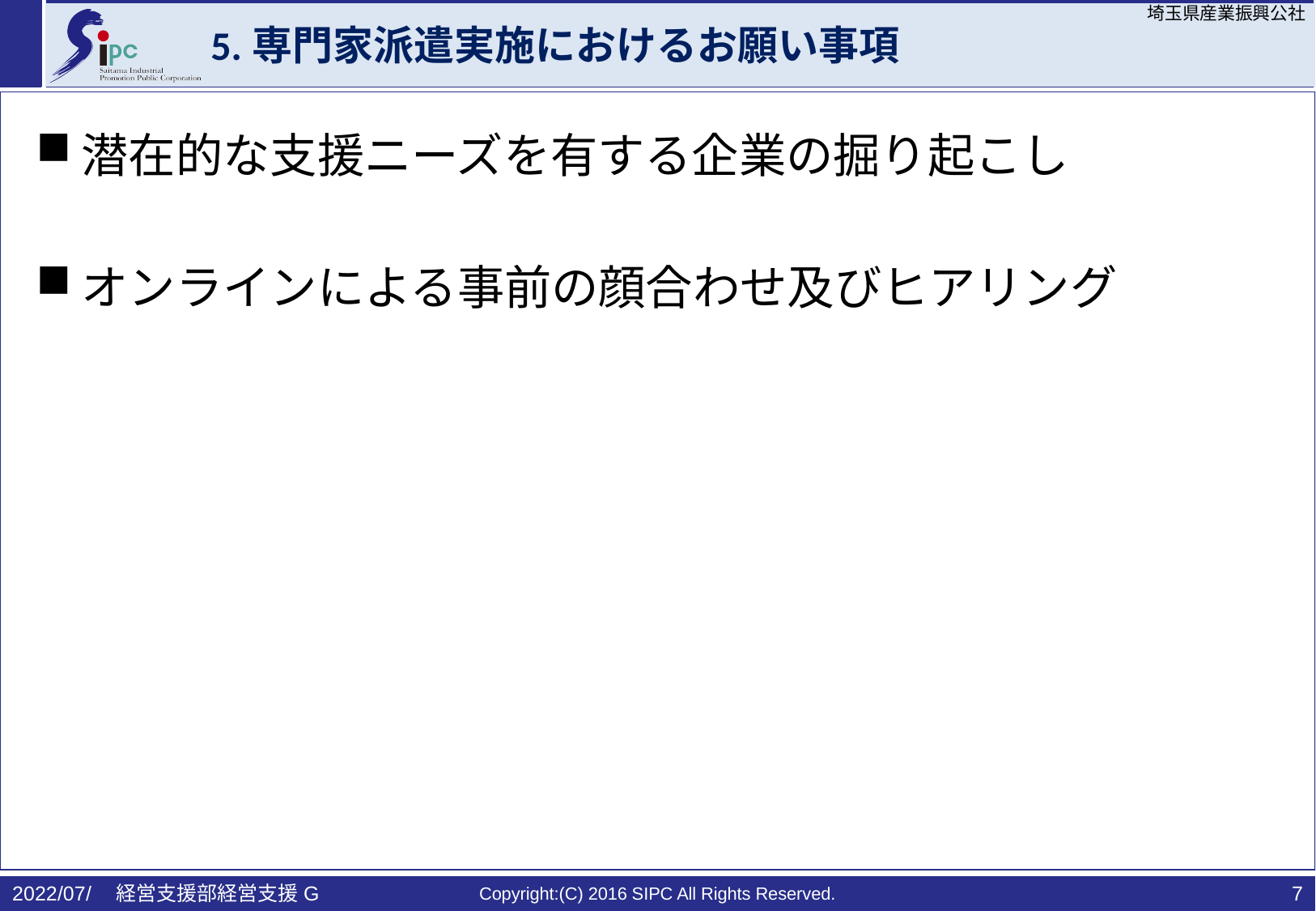

# 5.専門家派遣実施におけるお願い事項
潜在的な支援ニーズを有する企業の掘り起こし

オンラインによる事前の顔合わせ及びヒアリング
2022/07/　経営支援部経営支援G
7
Copyright:(C) 2016 SIPC All Rights Reserved.